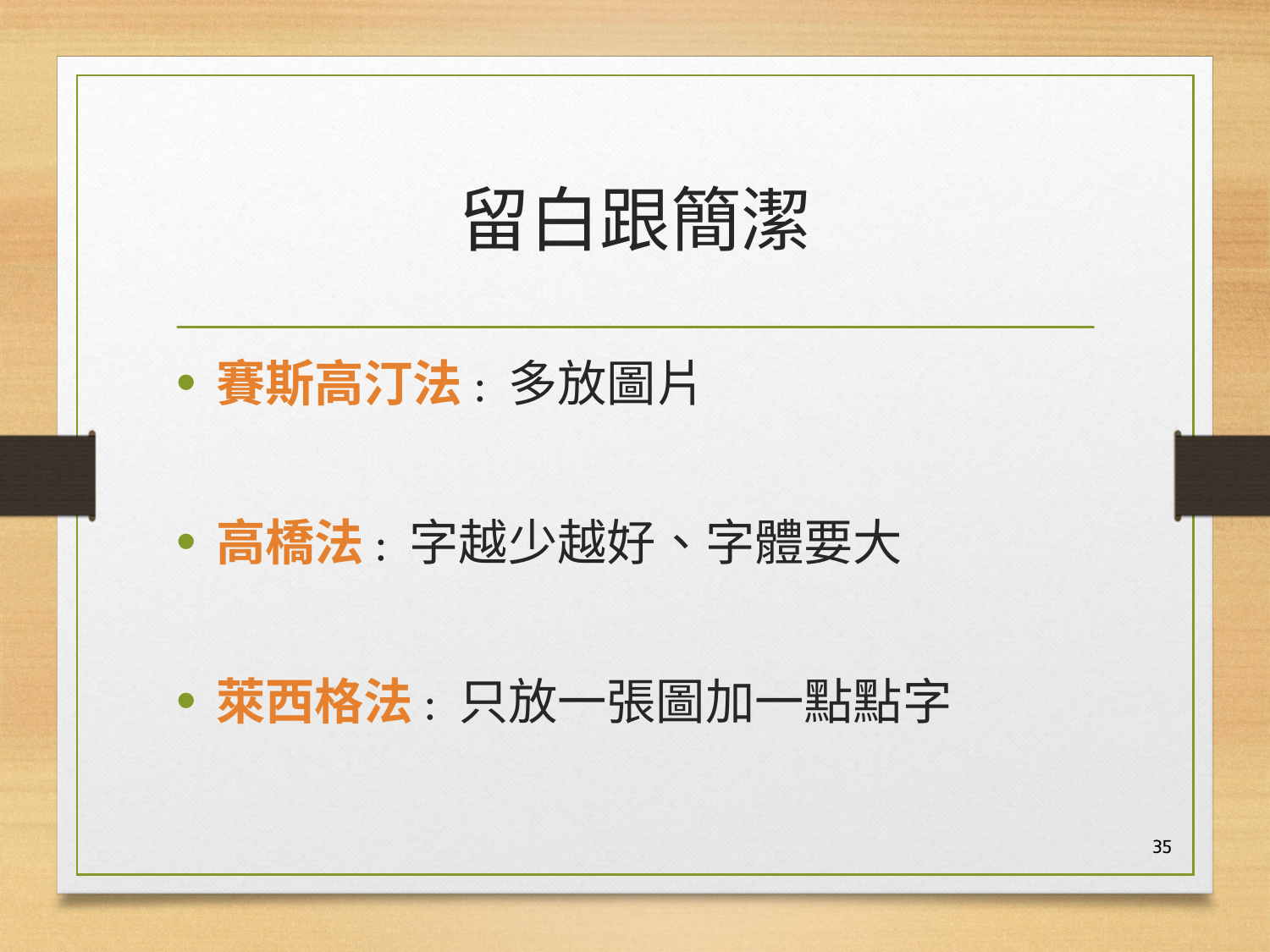

# 留白跟簡潔
賽斯高汀法: 多放圖片

高橋法: 字越少越好、字體要大

萊西格法: 只放一張圖加一點點字
35